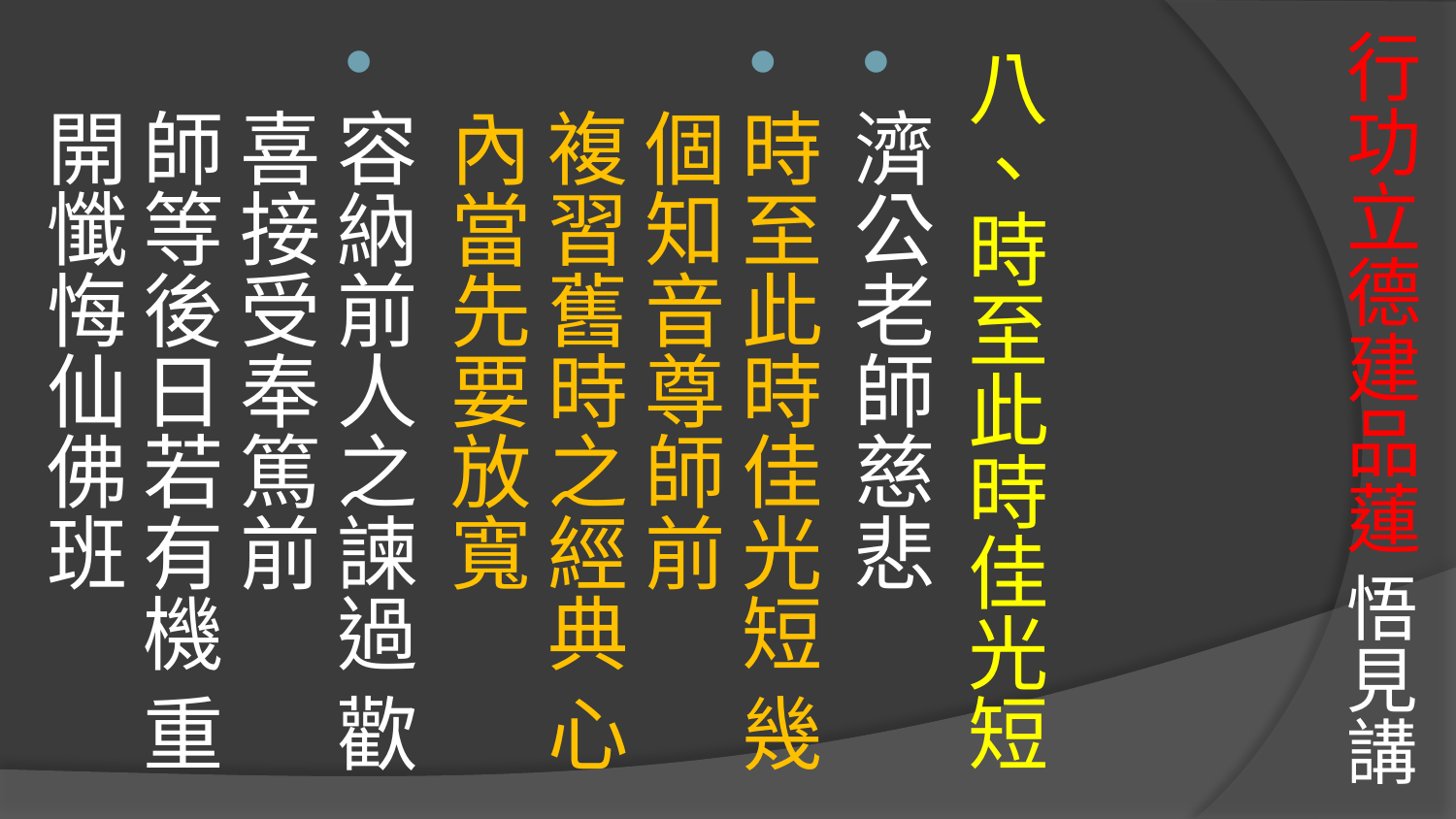

# 行功立德建品蓮 悟見講
八、時至此時佳光短
濟公老師慈悲
時至此時佳光短 幾個知音尊師前 
複習舊時之經典 心內當先要放寬
容納前人之諫過 歡喜接受奉篤前
師等後日若有機 重開懺悔仙佛班